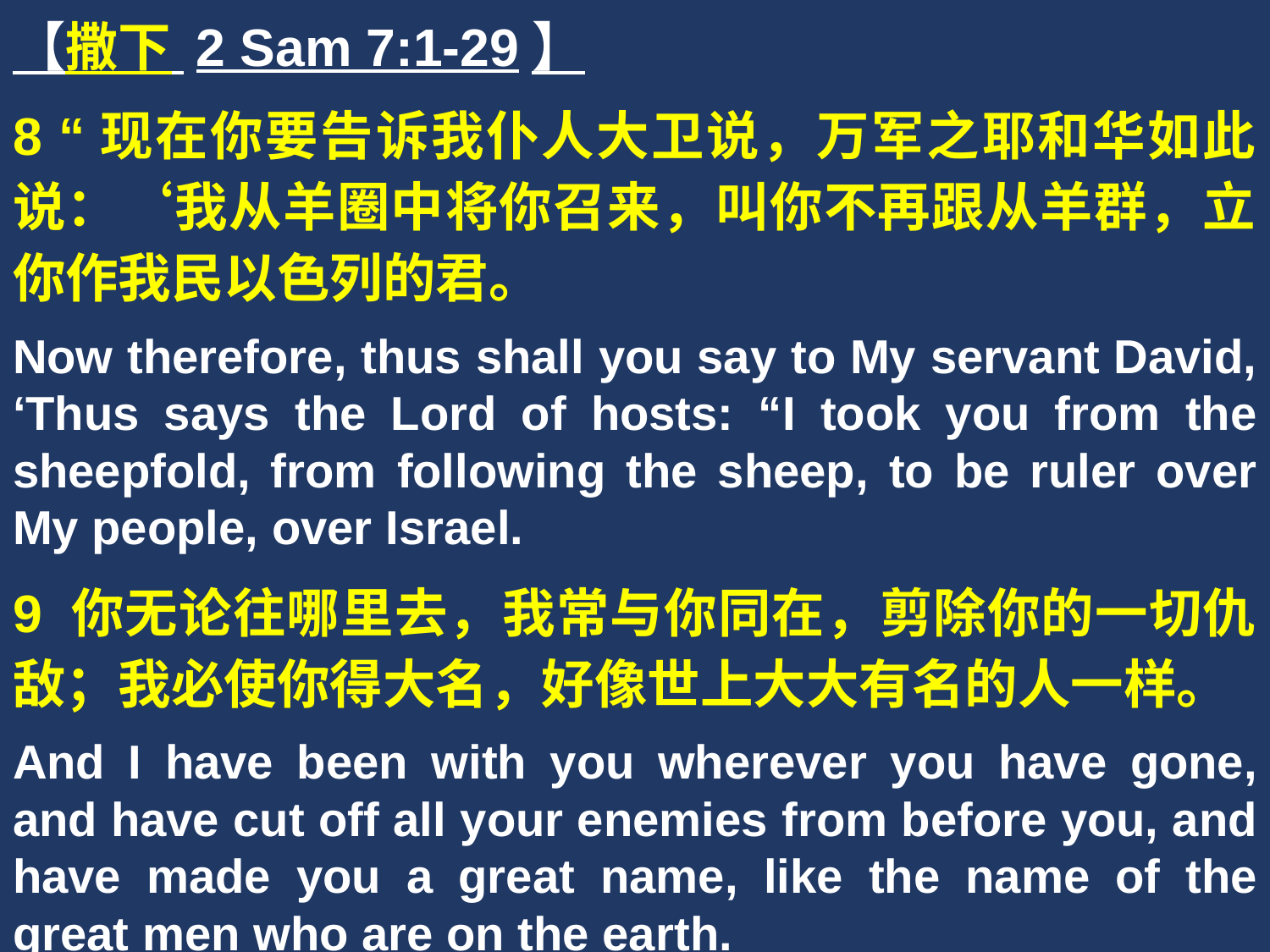

【撒下 2 Sam 7:1-29】
8 “现在你要告诉我仆人大卫说，万军之耶和华如此说：‘我从羊圈中将你召来，叫你不再跟从羊群，立你作我民以色列的君。
Now therefore, thus shall you say to My servant David, ‘Thus says the Lord of hosts: “I took you from the sheepfold, from following the sheep, to be ruler over My people, over Israel.
9 你无论往哪里去，我常与你同在，剪除你的一切仇敌；我必使你得大名，好像世上大大有名的人一样。
And I have been with you wherever you have gone, and have cut off all your enemies from before you, and have made you a great name, like the name of the great men who are on the earth.